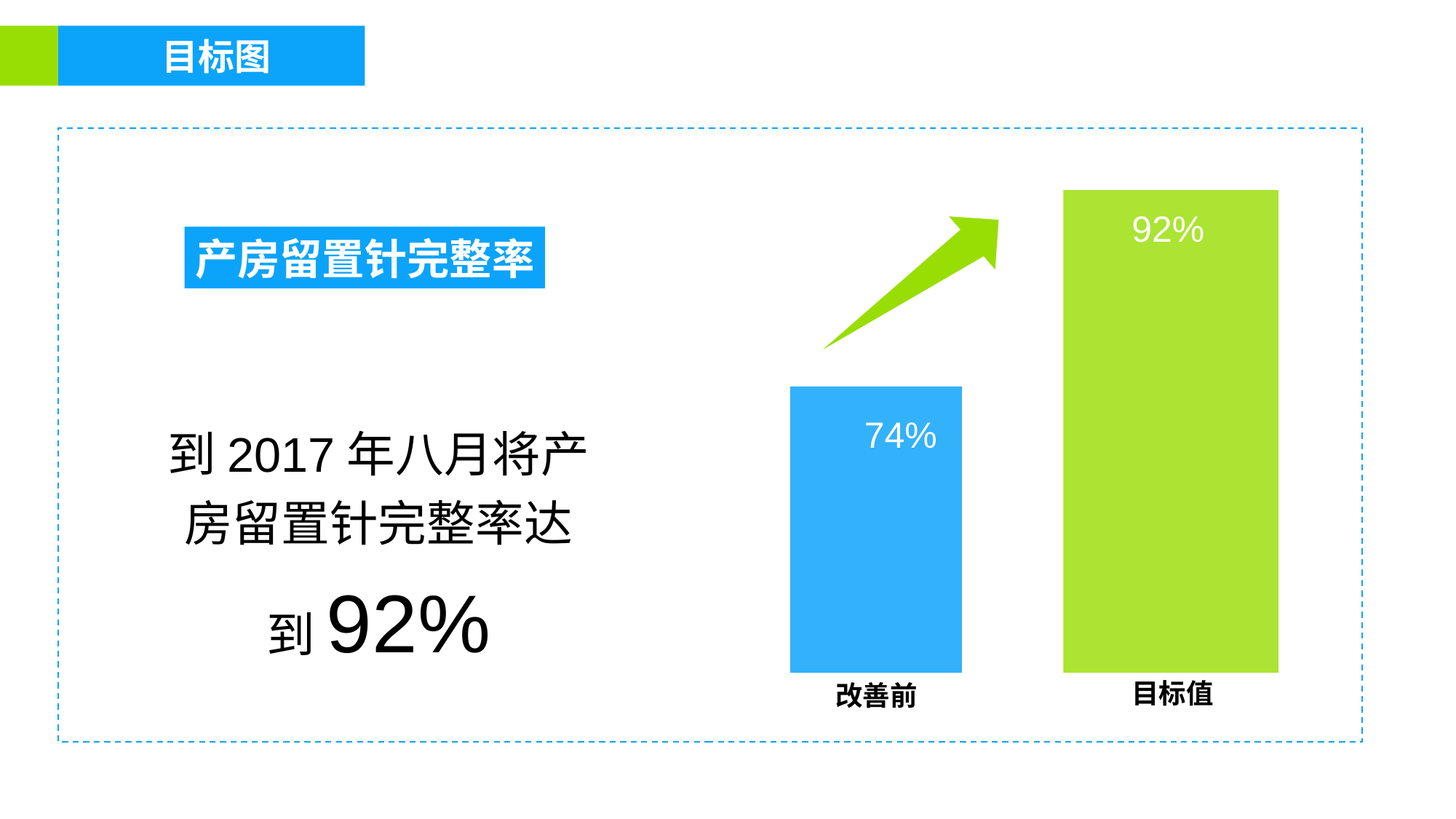

目标图

92%

74%
目标值
改善前
产房留置针完整率
到2017年八月将产房留置针完整率达到92%